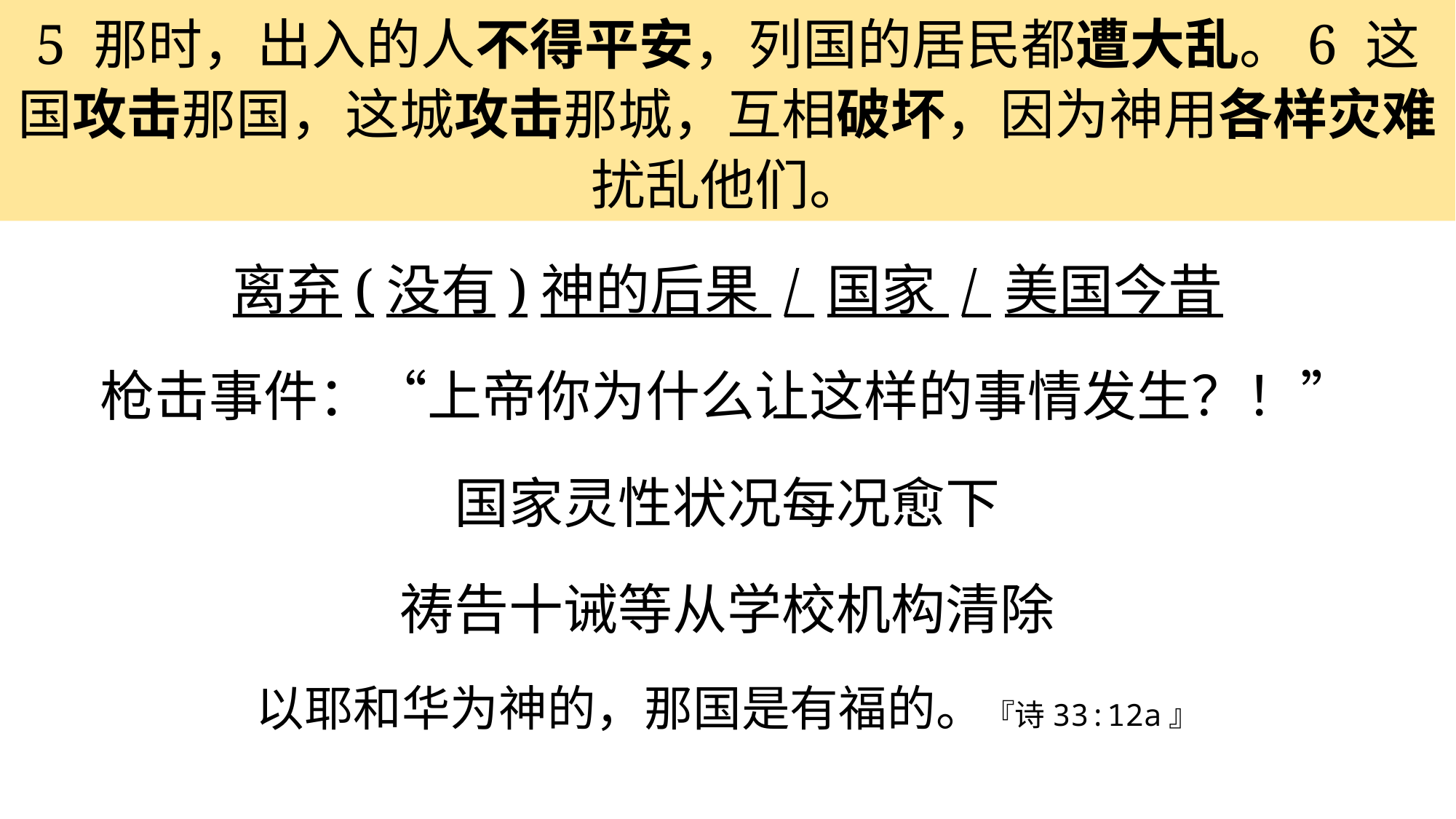

5 那时，出入的人不得平安，列国的居民都遭大乱。6 这国攻击那国，这城攻击那城，互相破坏，因为神用各样灾难扰乱他们。
离弃(没有)神的后果 / 国家 / 美国今昔
枪击事件：“上帝你为什么让这样的事情发生？！”
国家灵性状况每况愈下
祷告十诫等从学校机构清除
以耶和华为神的，那国是有福的。『诗33:12a』